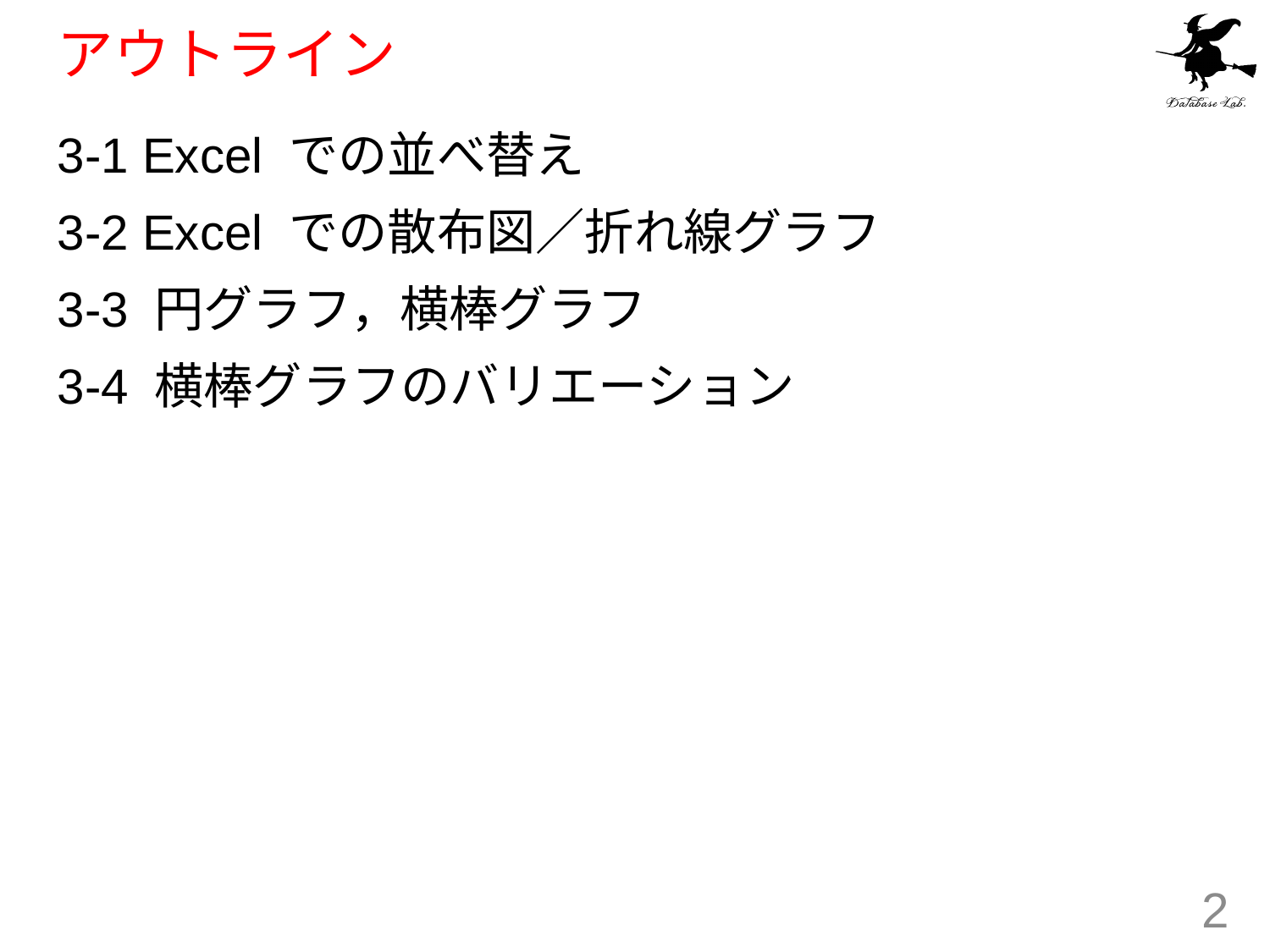

# アウトライン
3-1 Excel での並べ替え
3-2 Excel での散布図／折れ線グラフ
3-3 円グラフ，横棒グラフ
3-4 横棒グラフのバリエーション
2